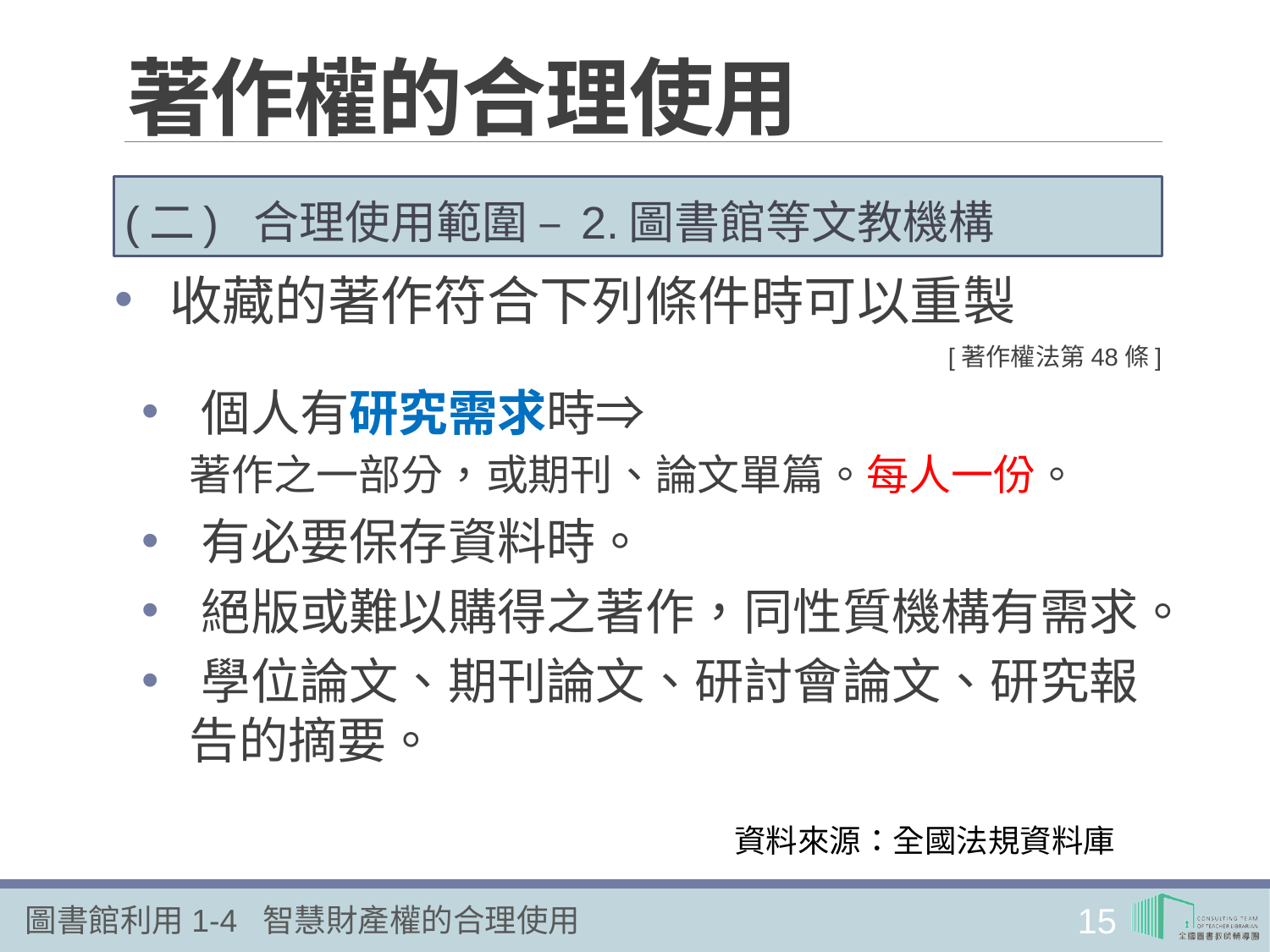

# 著作權的合理使用
(二)  合理使用範圍 – 2.圖書館等文教機構
  收藏的著作符合下列條件時可以重製
[著作權法第48條]
  個人有研究需求時⇒
  著作之一部分，或期刊、論文單篇。每人一份。
  有必要保存資料時。
  絕版或難以購得之著作，同性質機構有需求。
  學位論文、期刊論文、研討會論文、研究報
  告的摘要。
資料來源：全國法規資料庫